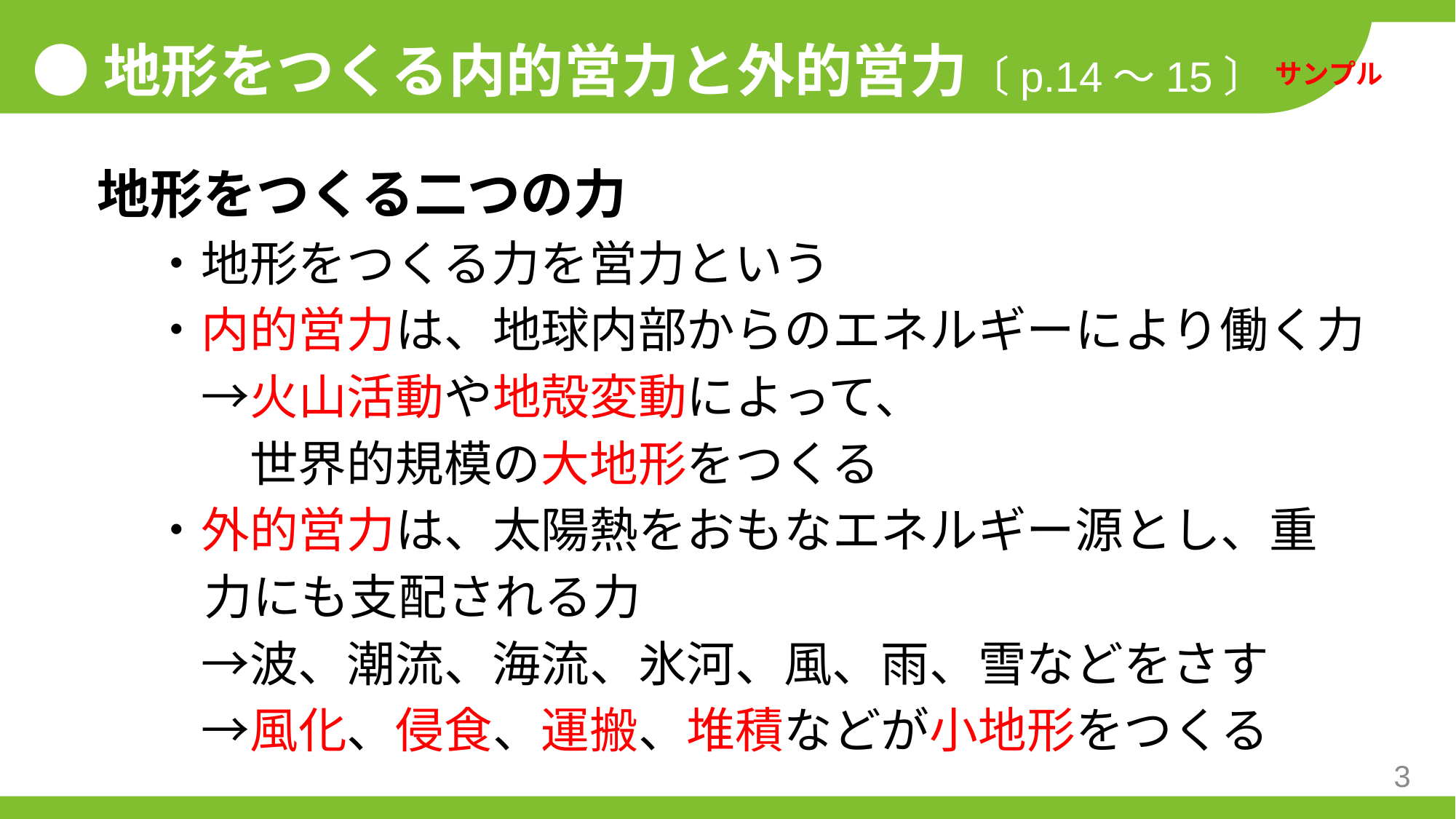

サンプル
●地形をつくる内的営力と外的営力〔p.14〜15〕
地形をつくる二つの力
・地形をつくる力を営力という
・内的営力は、地球内部からのエネルギーにより働く力
　→火山活動や地殻変動によって、
　　世界的規模の大地形をつくる
・外的営力は、太陽熱をおもなエネルギー源とし、重
力にも支配される力
　→波、潮流、海流、氷河、風、雨、雪などをさす
　→風化、侵食、運搬、堆積などが小地形をつくる